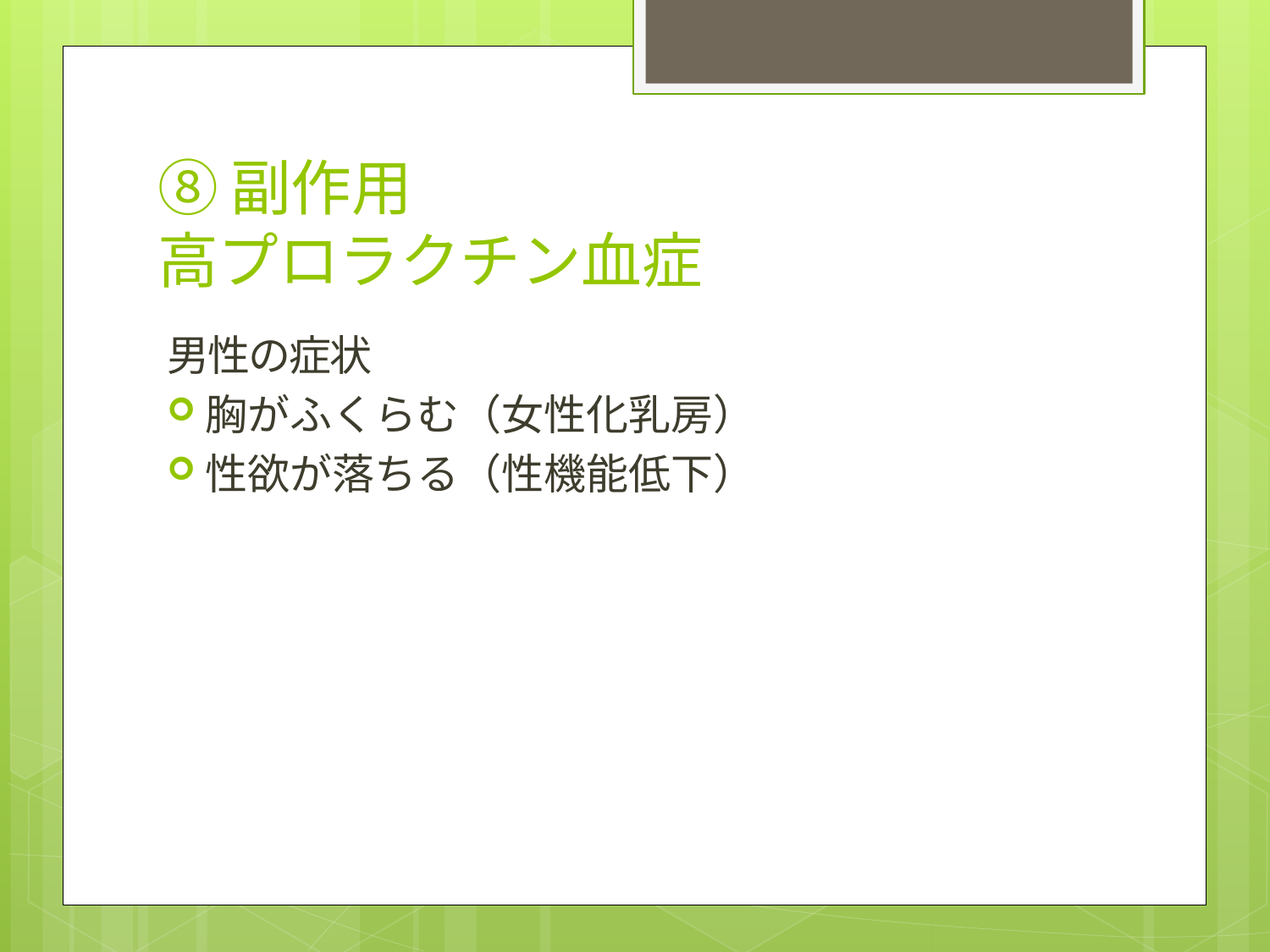

# ⑧副作用 高プロラクチン血症
男性の症状
胸がふくらむ（女性化乳房）
性欲が落ちる（性機能低下）